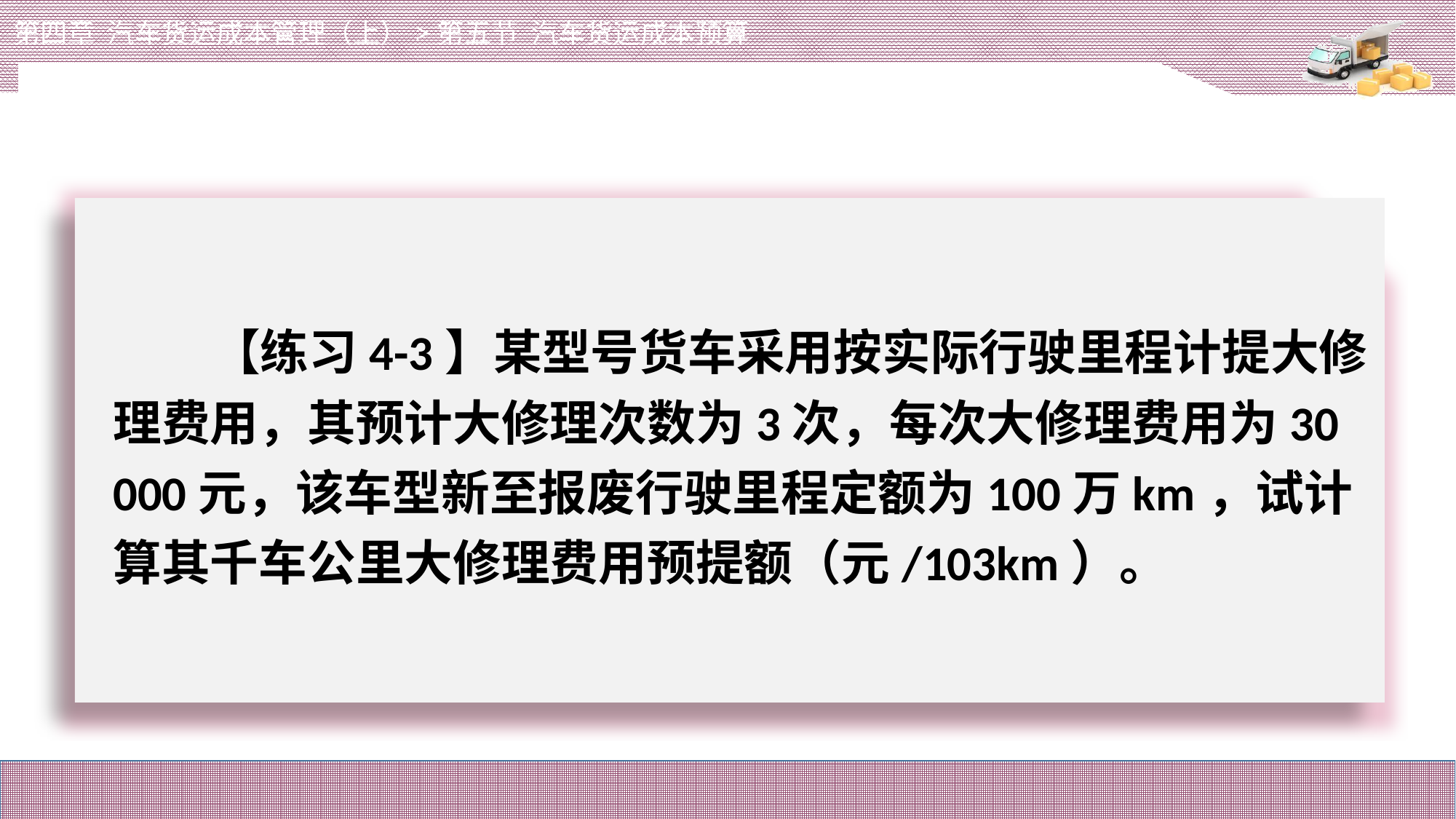

第四章  汽车货运成本管理（上）>第五节  汽车货运成本预算
# 【练习4-3】某型号货车采用按实际行驶里程计提大修理费用，其预计大修理次数为3次，每次大修理费用为30 000元，该车型新至报废行驶里程定额为100万km，试计算其千车公里大修理费用预提额（元/103km）。